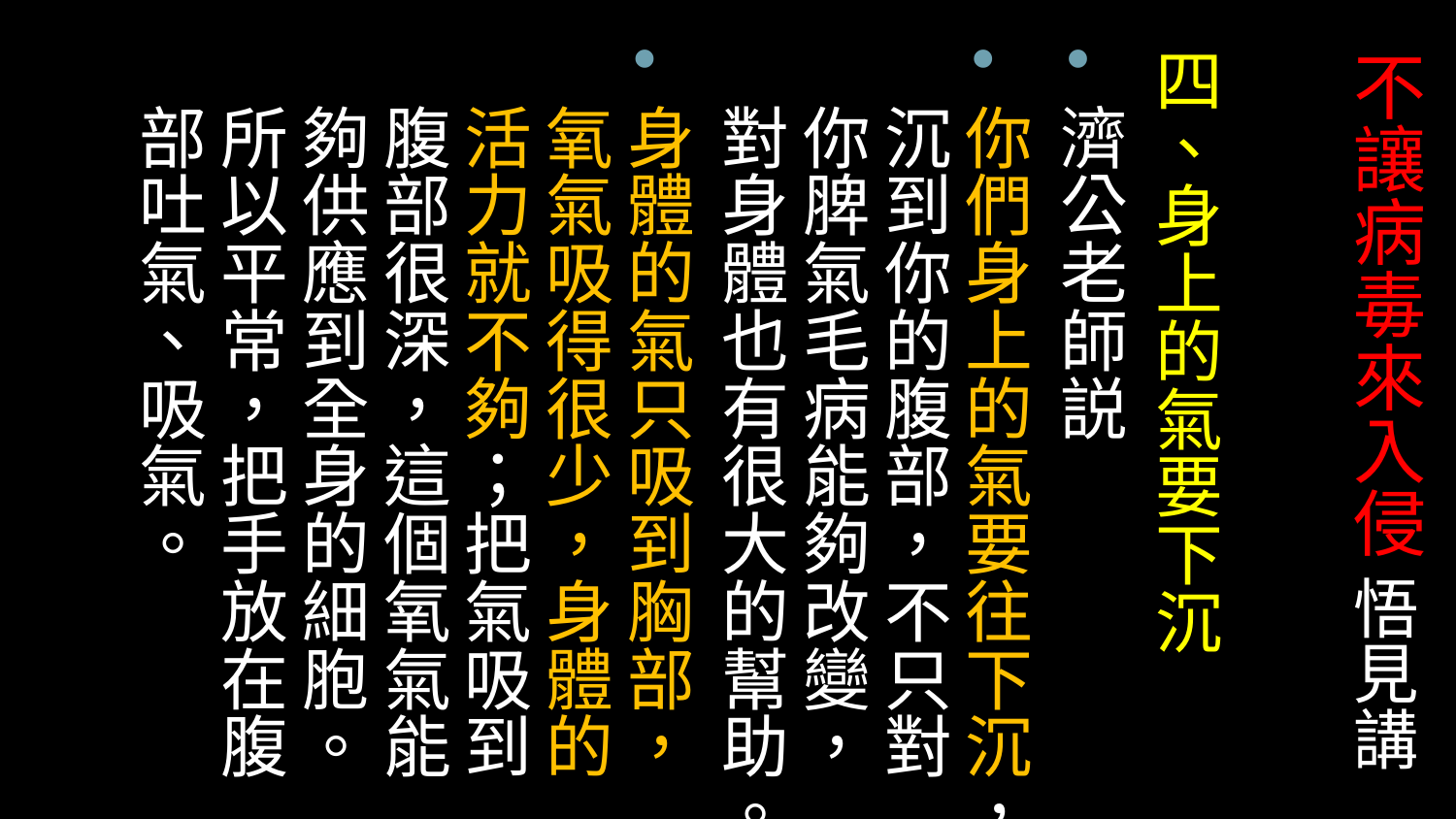

四、身上的氣要下沉
濟公老師説
你們身上的氣要往下沉，沉到你的腹部，不只對你脾氣毛病能夠改變，對身體也有很大的幫助。
身體的氣只吸到胸部，氧氣吸得很少，身體的活力就不夠；把氣吸到腹部很深，這個氧氣能夠供應到全身的細胞。所以平常，把手放在腹部吐氣、吸氣。

# 不讓病毒來入侵 悟見講